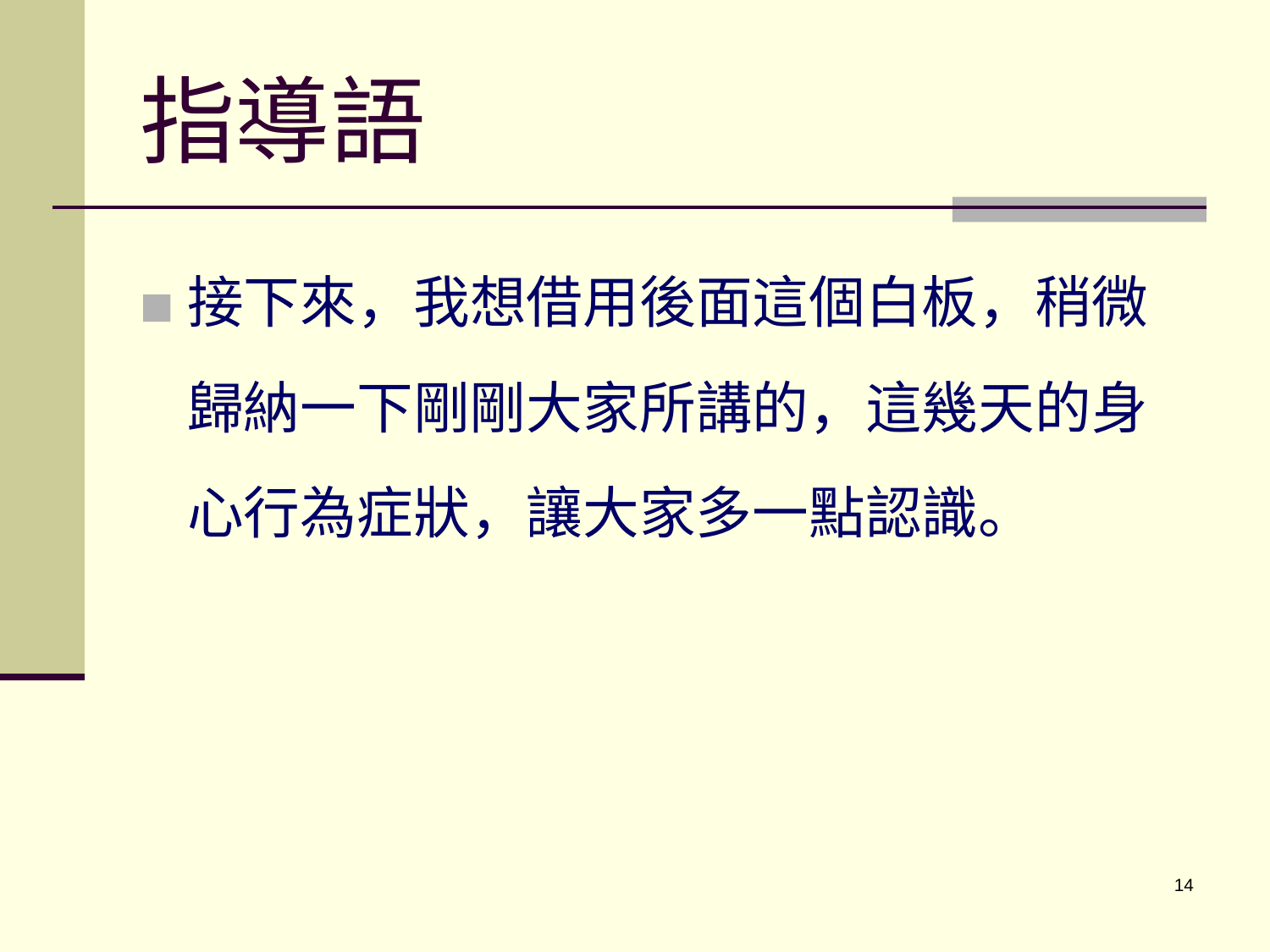

# 指導語
接下來，我想借用後面這個白板，稍微歸納一下剛剛大家所講的，這幾天的身心行為症狀，讓大家多一點認識。

14